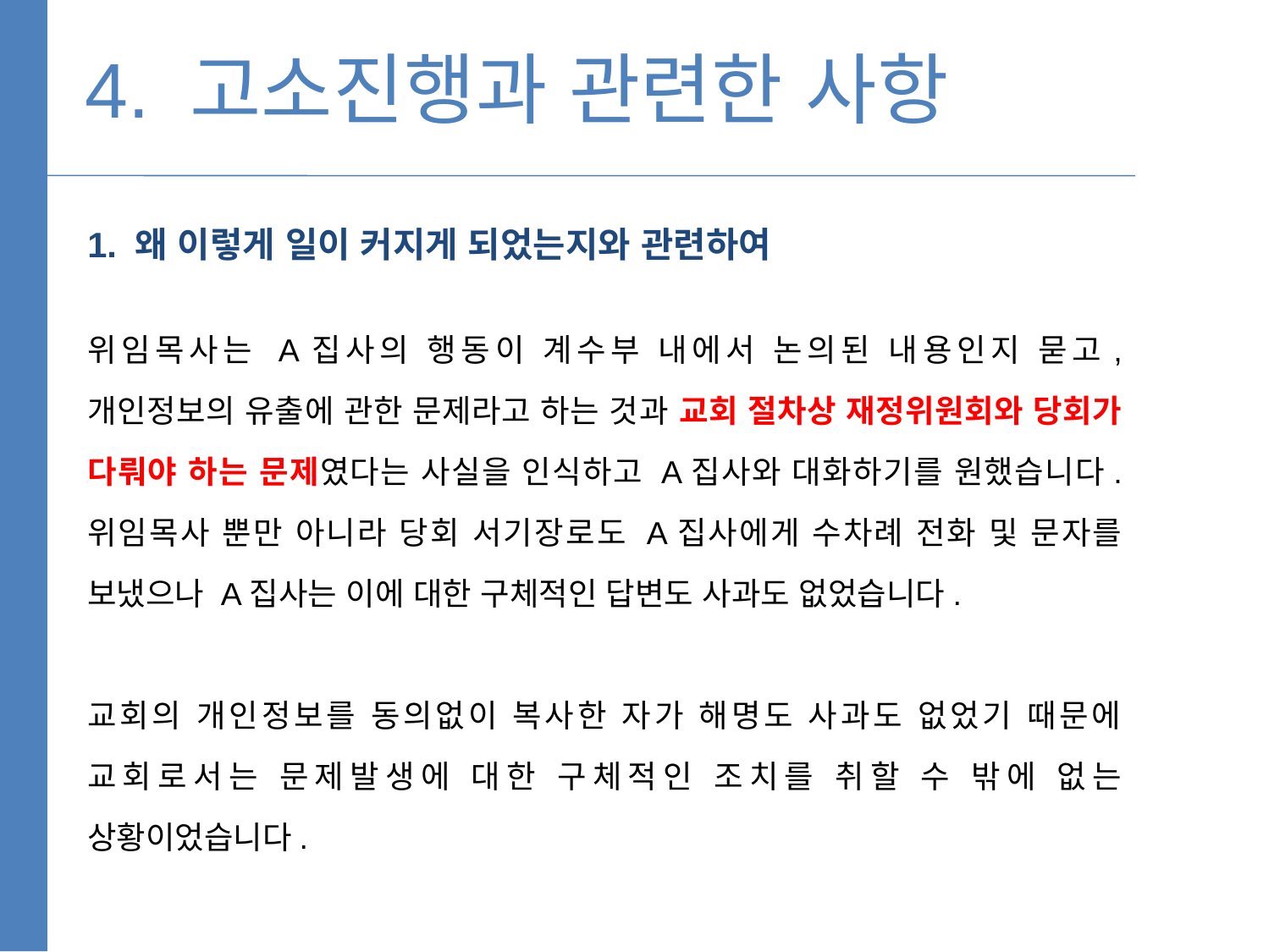

4. 고소진행과 관련한 사항

1. 왜 이렇게 일이 커지게 되었는지와 관련하여

위임목사는 A집사의 행동이 계수부 내에서 논의된 내용인지 묻고, 개인정보의 유출에 관한 문제라고 하는 것과 교회 절차상 재정위원회와 당회가 다뤄야 하는 문제였다는 사실을 인식하고 A집사와 대화하기를 원했습니다. 위임목사 뿐만 아니라 당회 서기장로도 A집사에게 수차례 전화 및 문자를 보냈으나 A집사는 이에 대한 구체적인 답변도 사과도 없었습니다.

교회의 개인정보를 동의없이 복사한 자가 해명도 사과도 없었기 때문에 교회로서는 문제발생에 대한 구체적인 조치를 취할 수 밖에 없는 상황이었습니다.